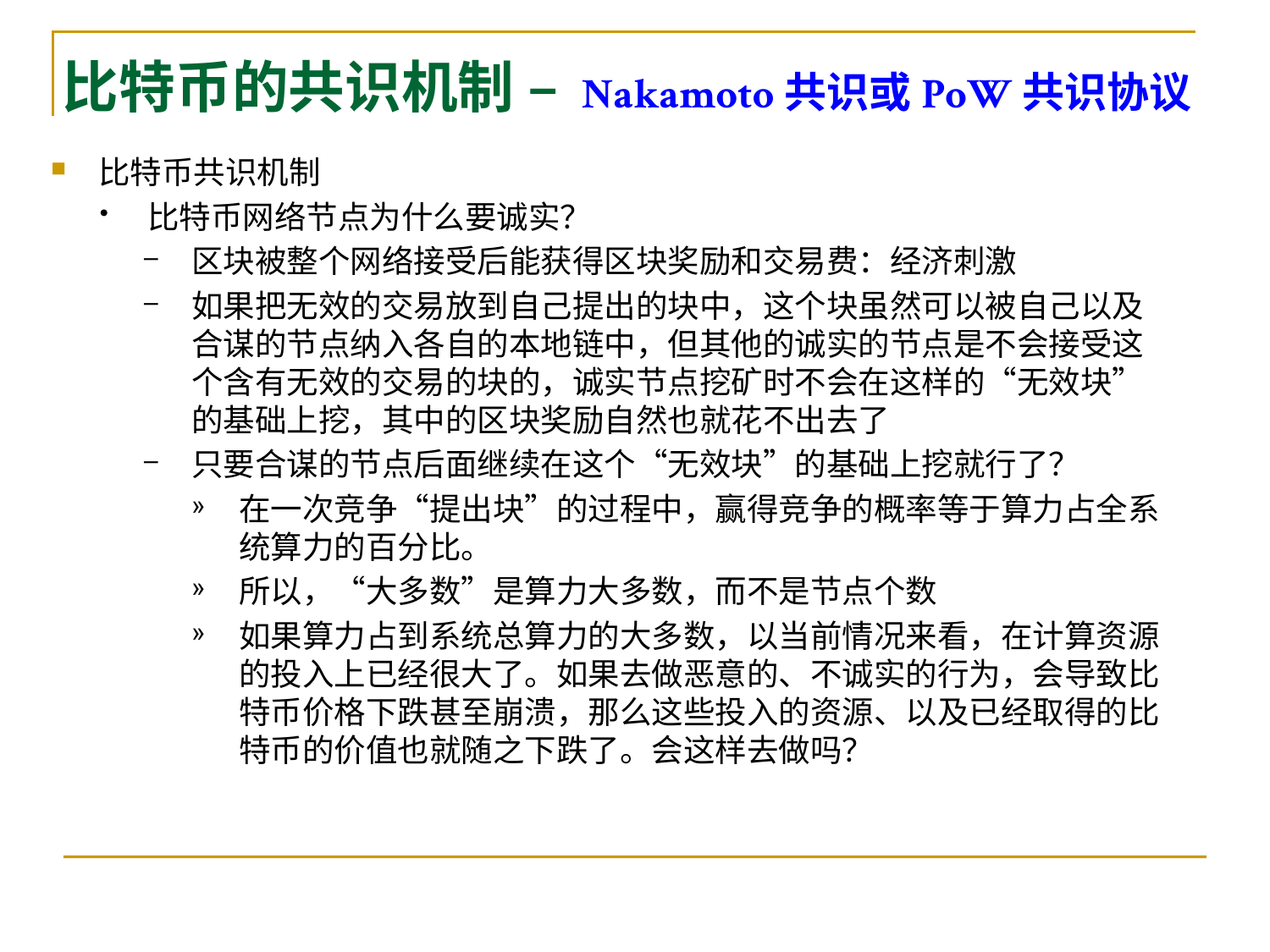

比特币的共识机制 – Nakamoto共识或PoW共识协议
比特币共识机制
比特币网络节点为什么要诚实？
区块被整个网络接受后能获得区块奖励和交易费：经济刺激
如果把无效的交易放到自己提出的块中，这个块虽然可以被自己以及合谋的节点纳入各自的本地链中，但其他的诚实的节点是不会接受这个含有无效的交易的块的，诚实节点挖矿时不会在这样的“无效块”的基础上挖，其中的区块奖励自然也就花不出去了
只要合谋的节点后面继续在这个“无效块”的基础上挖就行了？
在一次竞争“提出块”的过程中，赢得竞争的概率等于算力占全系统算力的百分比。
所以，“大多数”是算力大多数，而不是节点个数
如果算力占到系统总算力的大多数，以当前情况来看，在计算资源的投入上已经很大了。如果去做恶意的、不诚实的行为，会导致比特币价格下跌甚至崩溃，那么这些投入的资源、以及已经取得的比特币的价值也就随之下跌了。会这样去做吗？